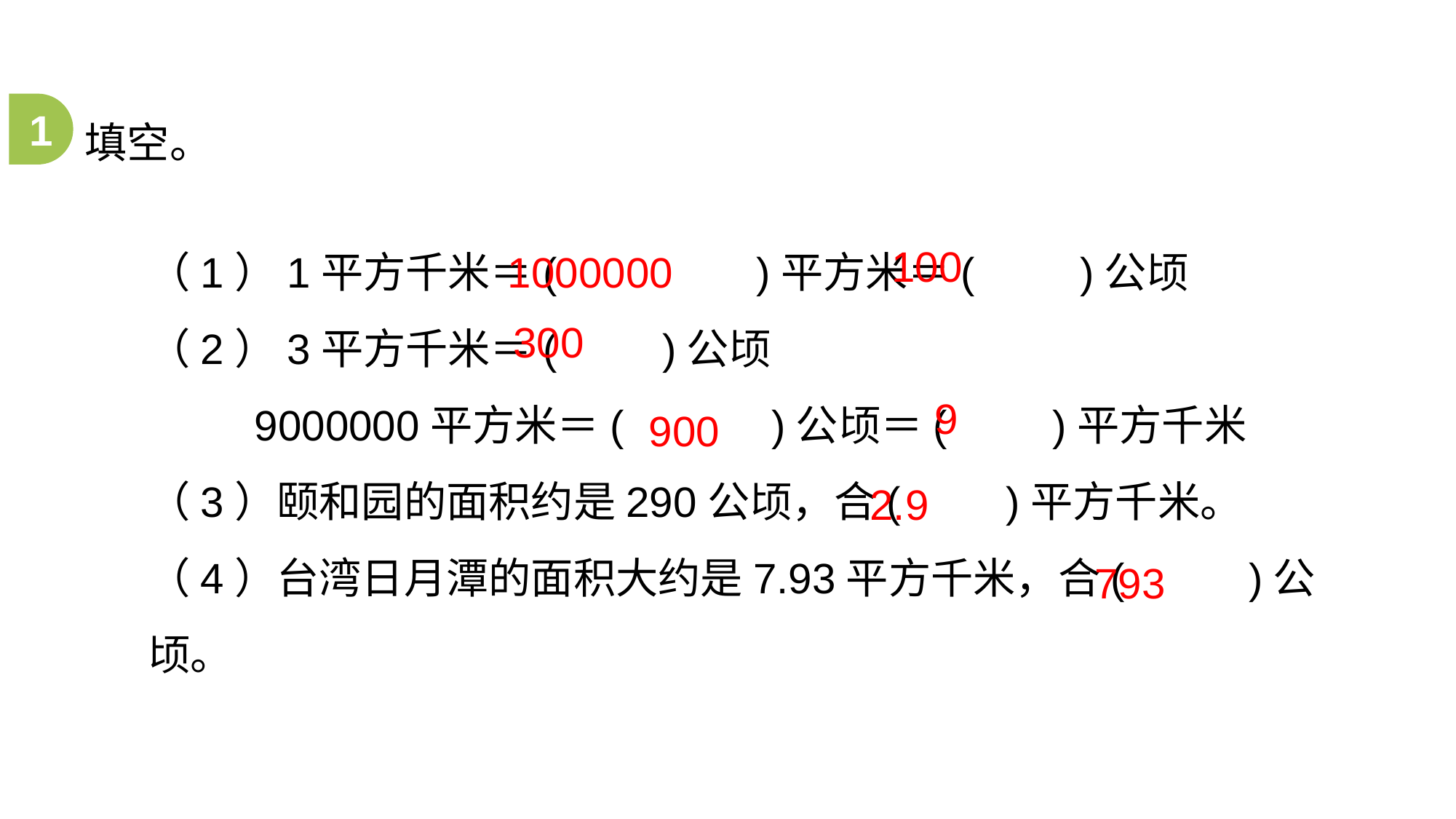

填空。
1
（1）1平方千米＝(　　　　 )平方米＝(　　)公顷
（2）3平方千米＝(　　)公顷
         9000000平方米＝(　　　)公顷＝(　　)平方千米
（3）颐和园的面积约是290公顷，合(　　)平方千米。
（4）台湾日月潭的面积大约是7.93平方千米，合(　  　)公顷。
1000000
100
300
900
9
2.9
793